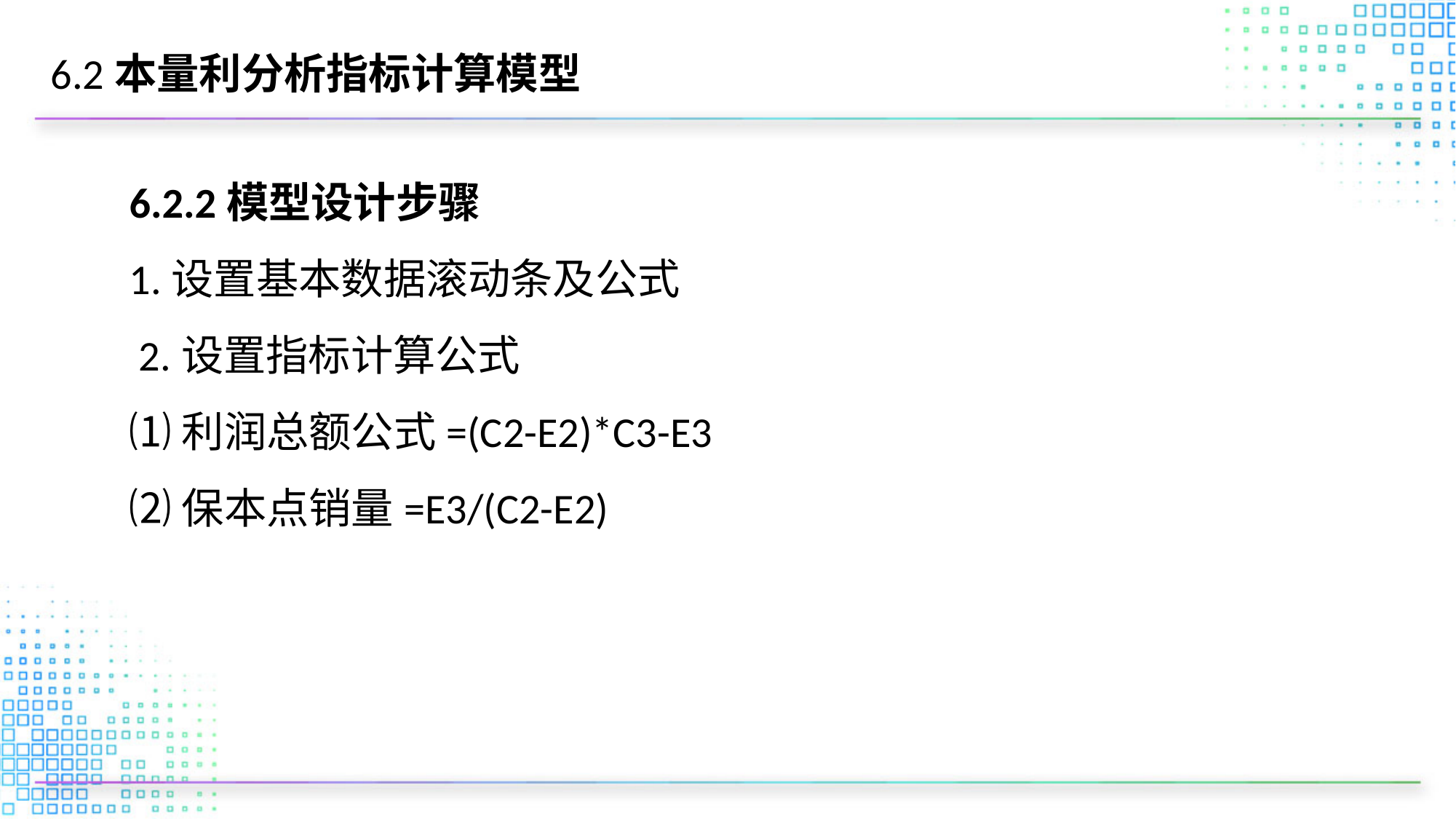

# 6.2本量利分析指标计算模型
6.2.2模型设计步骤
1.设置基本数据滚动条及公式
 2.设置指标计算公式
⑴利润总额公式=(C2-E2)*C3-E3
⑵保本点销量=E3/(C2-E2)